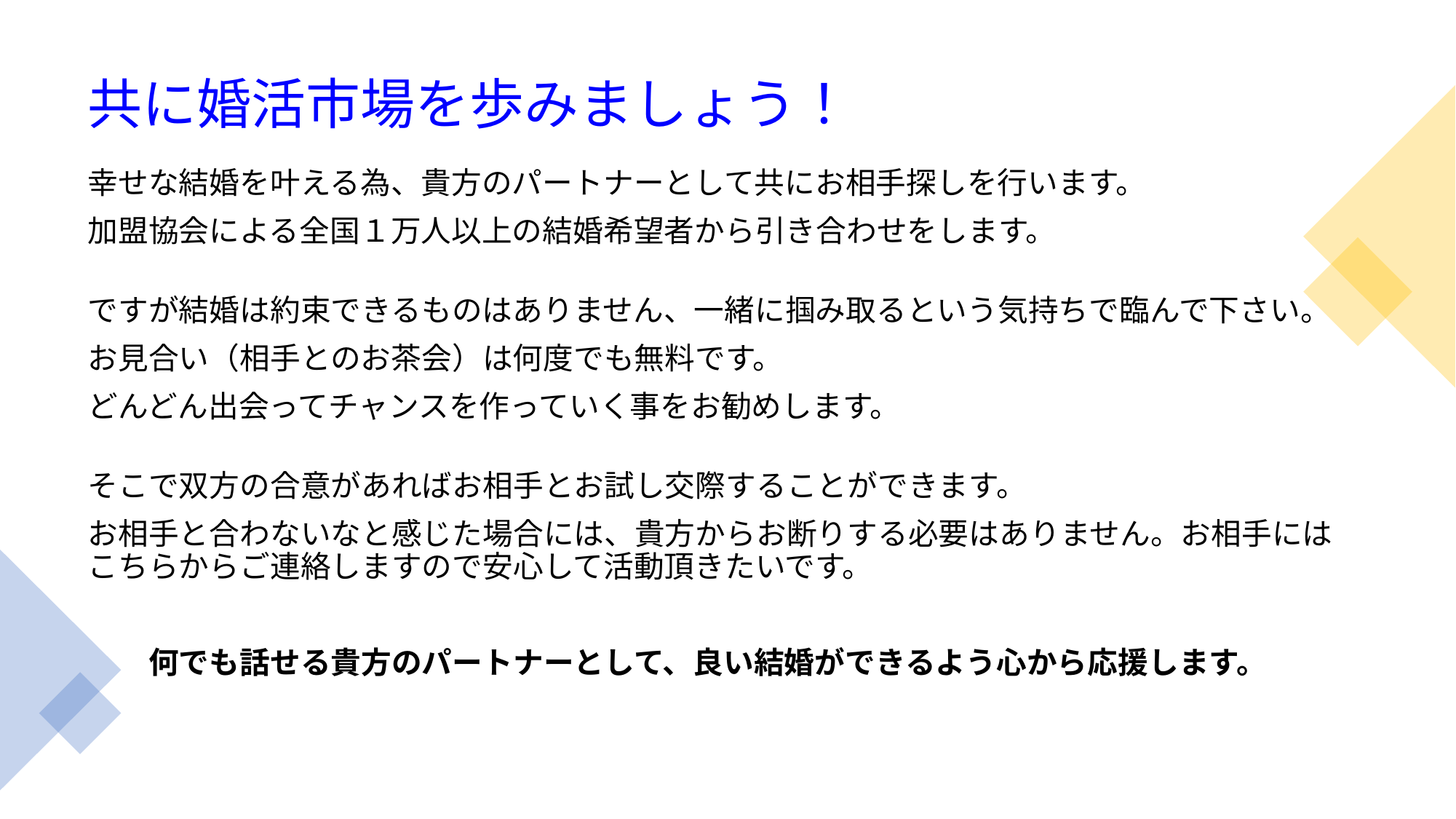

# 共に婚活市場を歩みましょう！

幸せな結婚を叶える為、貴方のパートナーとして共にお相手探しを行います。
加盟協会による全国１万人以上の結婚希望者から引き合わせをします。

ですが結婚は約束できるものはありません、一緒に掴み取るという気持ちで臨んで下さい。
お見合い（相手とのお茶会）は何度でも無料です。
どんどん出会ってチャンスを作っていく事をお勧めします。

そこで双方の合意があればお相手とお試し交際することができます。
お相手と合わないなと感じた場合には、貴方からお断りする必要はありません。お相手にはこちらからご連絡しますので安心して活動頂きたいです。

　　何でも話せる貴方のパートナーとして、良い結婚ができるよう心から応援します。